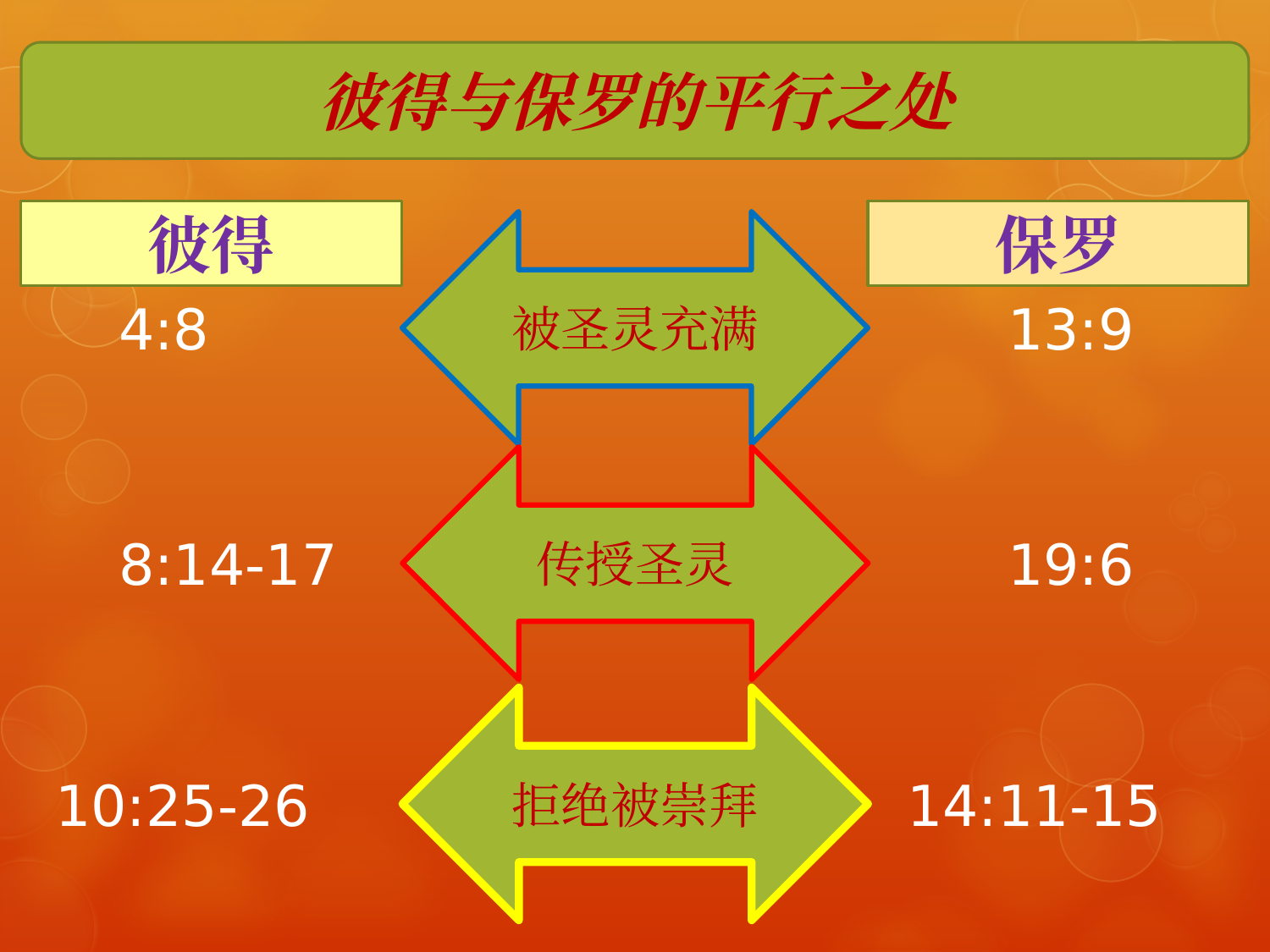

彼得与保罗的平行之处
彼得
保罗
被圣灵充满
4:8							13:9
传授圣灵
8:14-17						19:6
拒绝被崇拜
10:25-26				     14:11-15